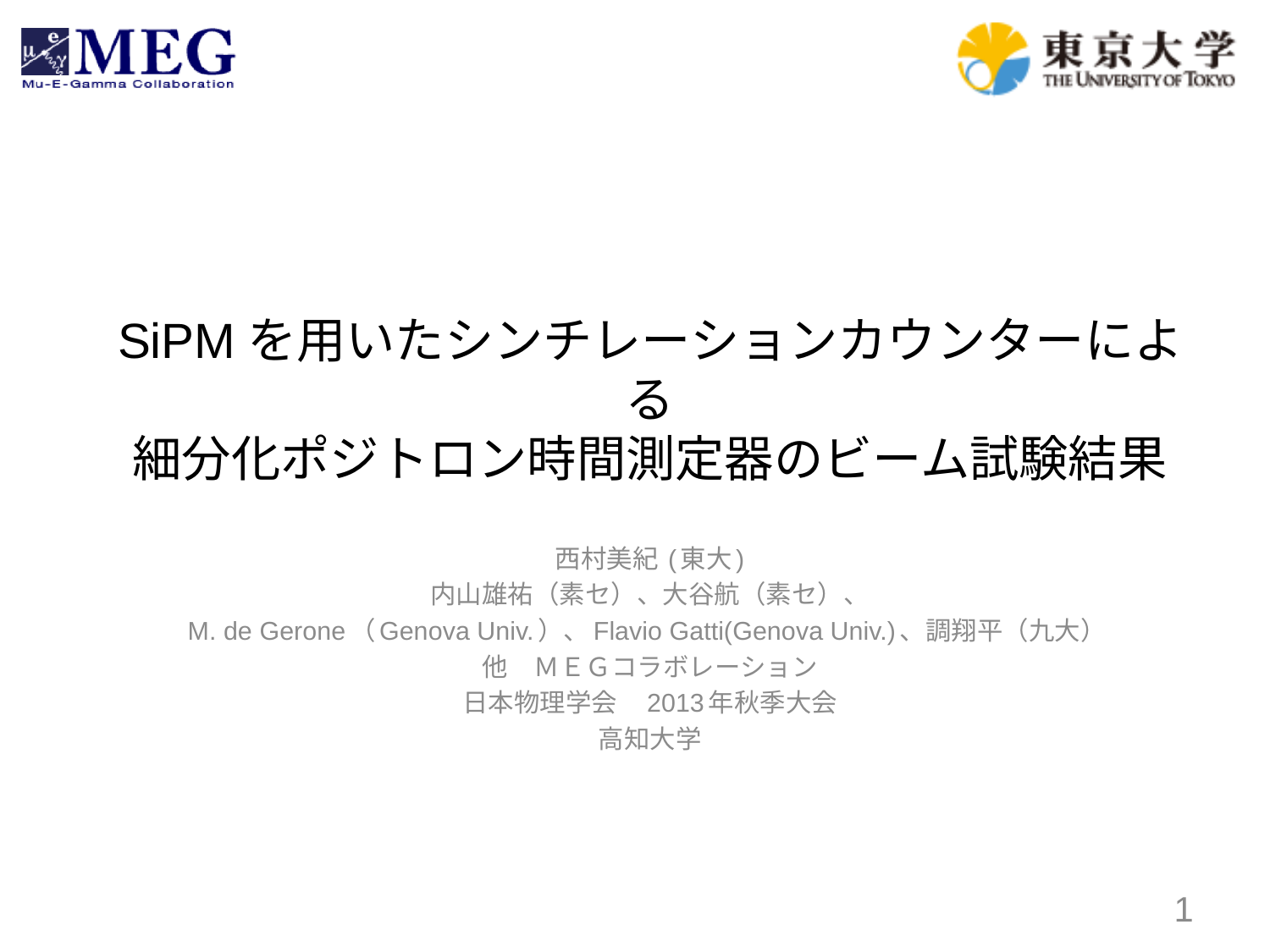

# SiPMを用いたシンチレーションカウンターによる 細分化ポジトロン時間測定器のビーム試験結果
西村美紀 (東大)
内山雄祐（素セ）、大谷航（素セ）、
M. de Gerone（Genova Univ.）、Flavio Gatti(Genova Univ.)、調翔平（九大）
他　ＭＥＧコラボレーション
日本物理学会　2013年秋季大会
高知大学
1